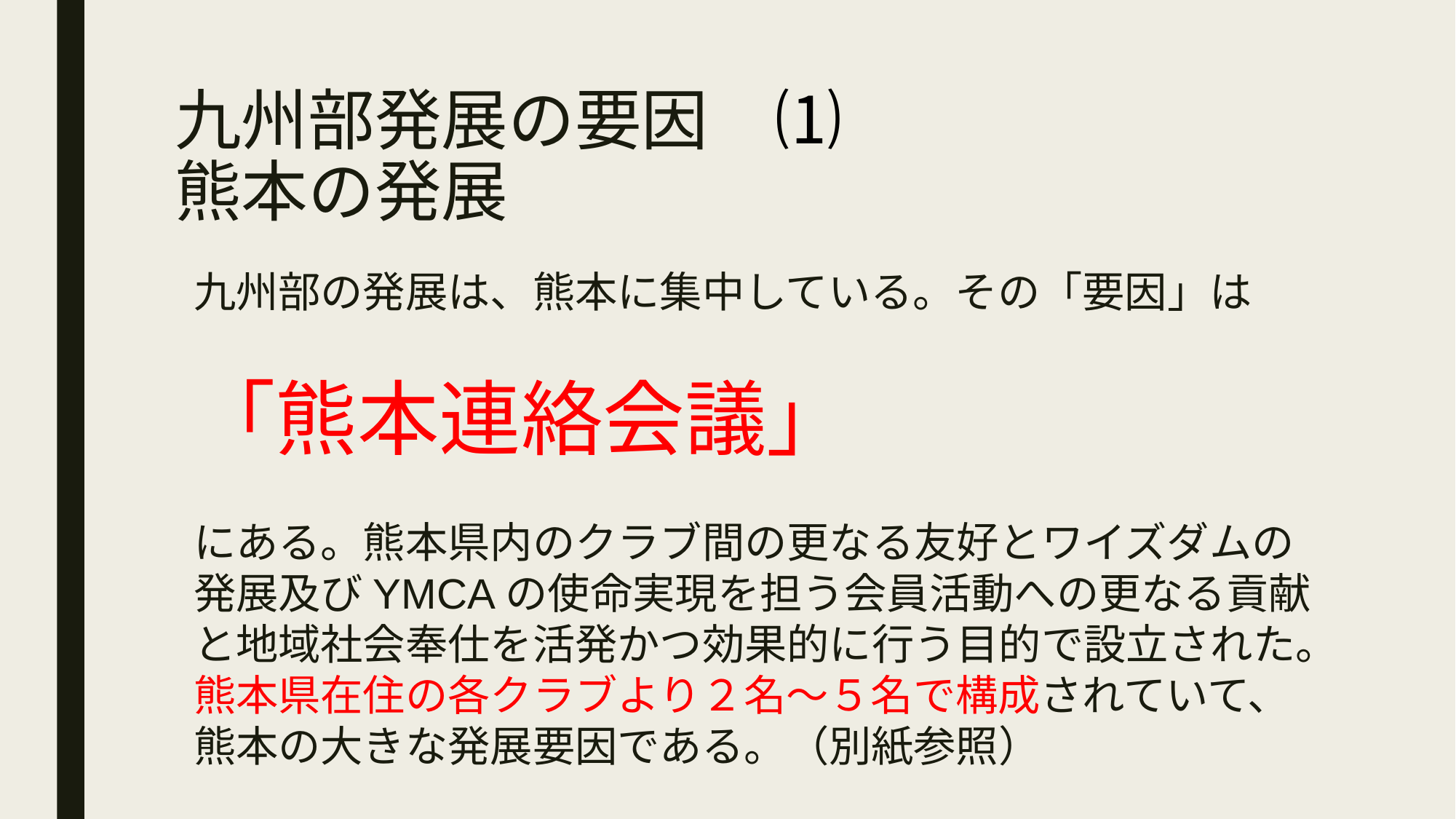

# 九州部発展の要因　⑴ 熊本の発展
九州部の発展は、熊本に集中している。その「要因」は

「熊本連絡会議」

にある。熊本県内のクラブ間の更なる友好とワイズダムの発展及びYMCAの使命実現を担う会員活動への更なる貢献と地域社会奉仕を活発かつ効果的に行う目的で設立された。
熊本県在住の各クラブより２名〜５名で構成されていて、熊本の大きな発展要因である。（別紙参照）